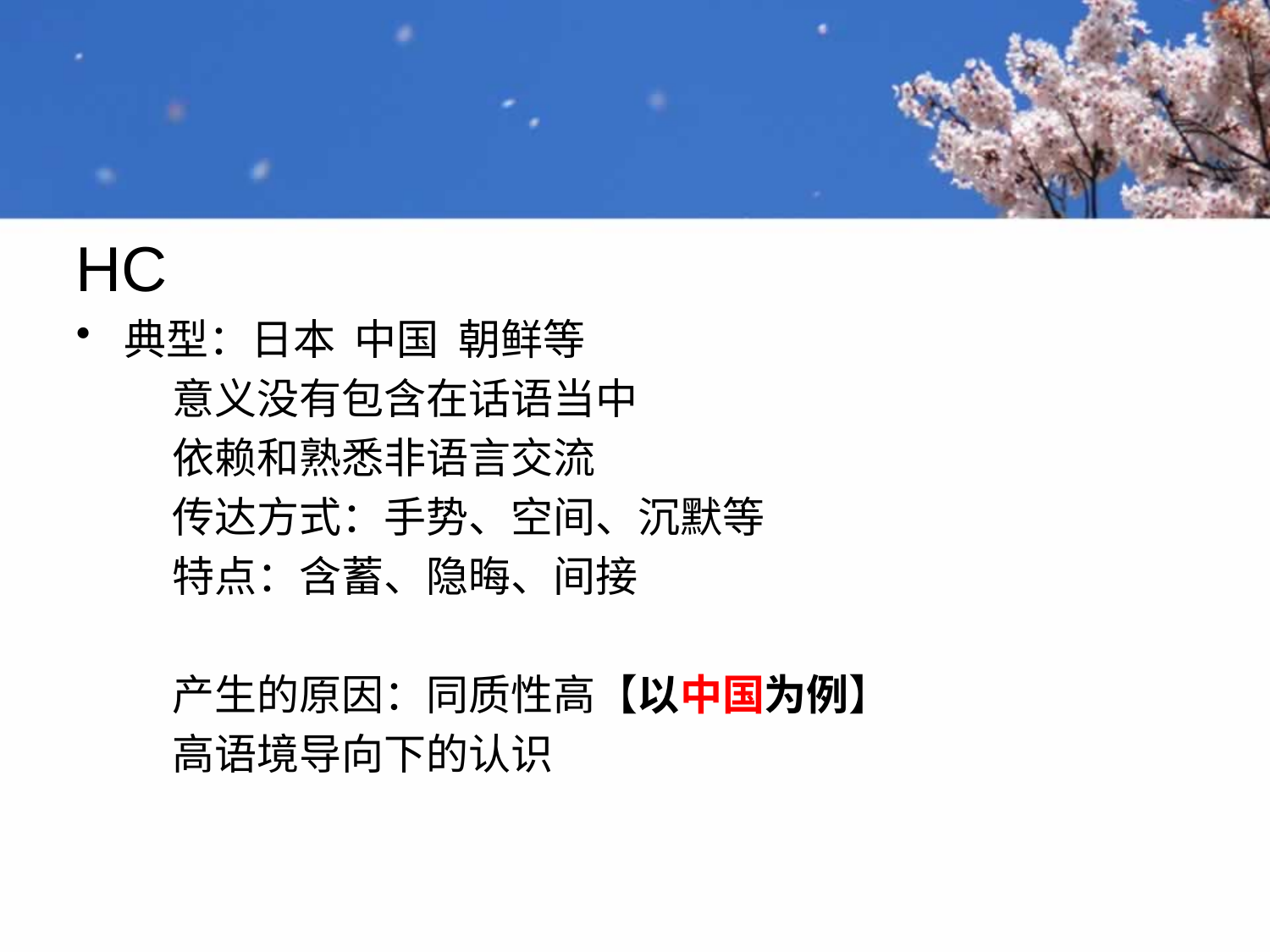

HC
典型：日本  中国  朝鲜等
         意义没有包含在话语当中
         依赖和熟悉非语言交流
         传达方式：手势、空间、沉默等
         特点：含蓄、隐晦、间接

         产生的原因：同质性高【以中国为例】
         高语境导向下的认识